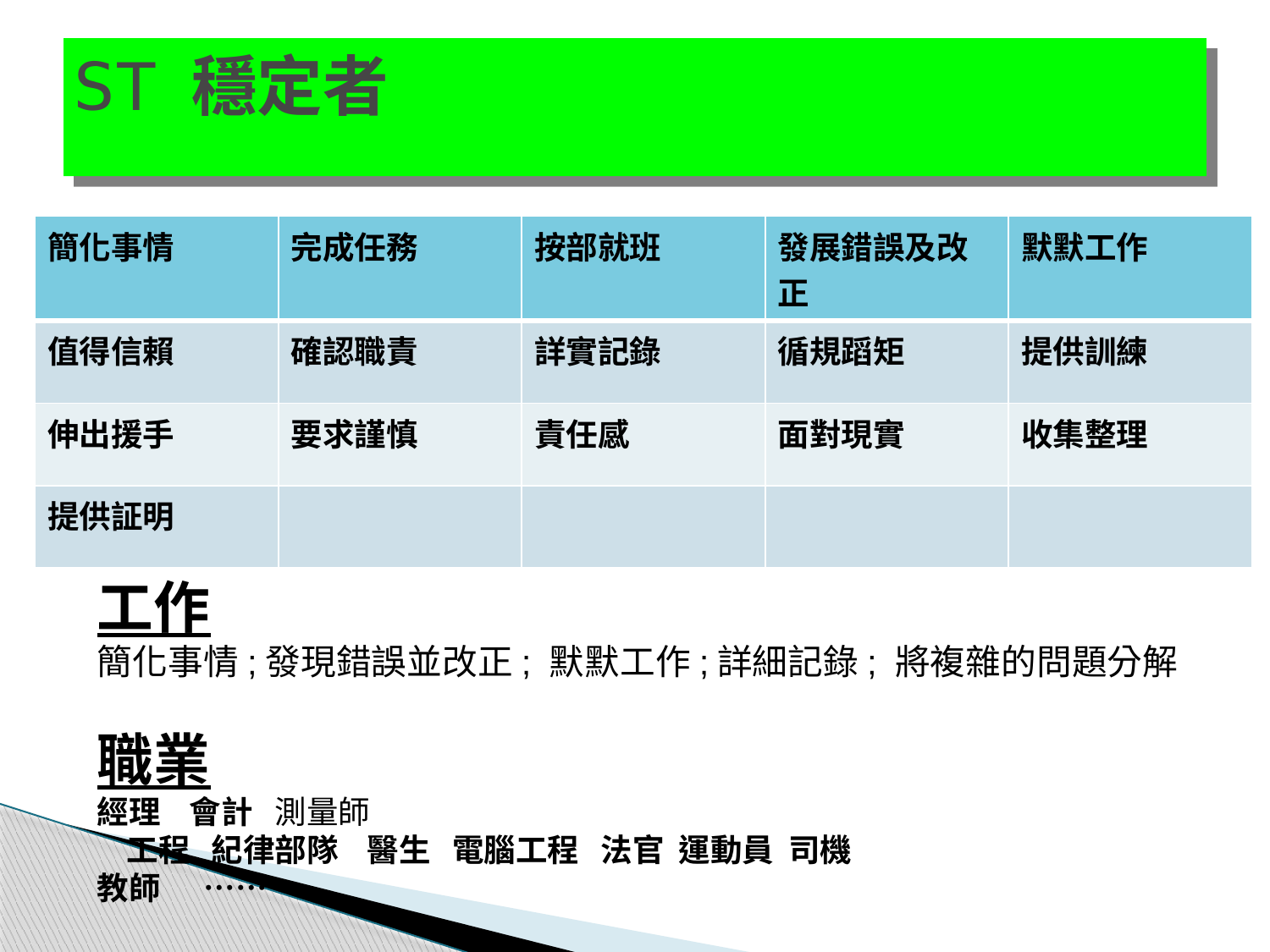

# ST 穩定者
| 簡化事情 | 完成任務 | 按部就班 | 發展錯誤及改正 | 默默工作 |
| --- | --- | --- | --- | --- |
| 值得信賴 | 確認職責 | 詳實記錄 | 循規蹈矩 | 提供訓練 |
| 伸出援手 | 要求謹慎 | 責任感 | 面對現實 | 收集整理 |
| 提供証明 |  |  |  |  |
工作
簡化事情;發現錯誤並改正; 默默工作;詳細記錄; 將複雜的問題分解
職業
經理    會計   測量師
   工程   紀律部隊    醫生   電腦工程   法官  運動員  司機
教師      ……